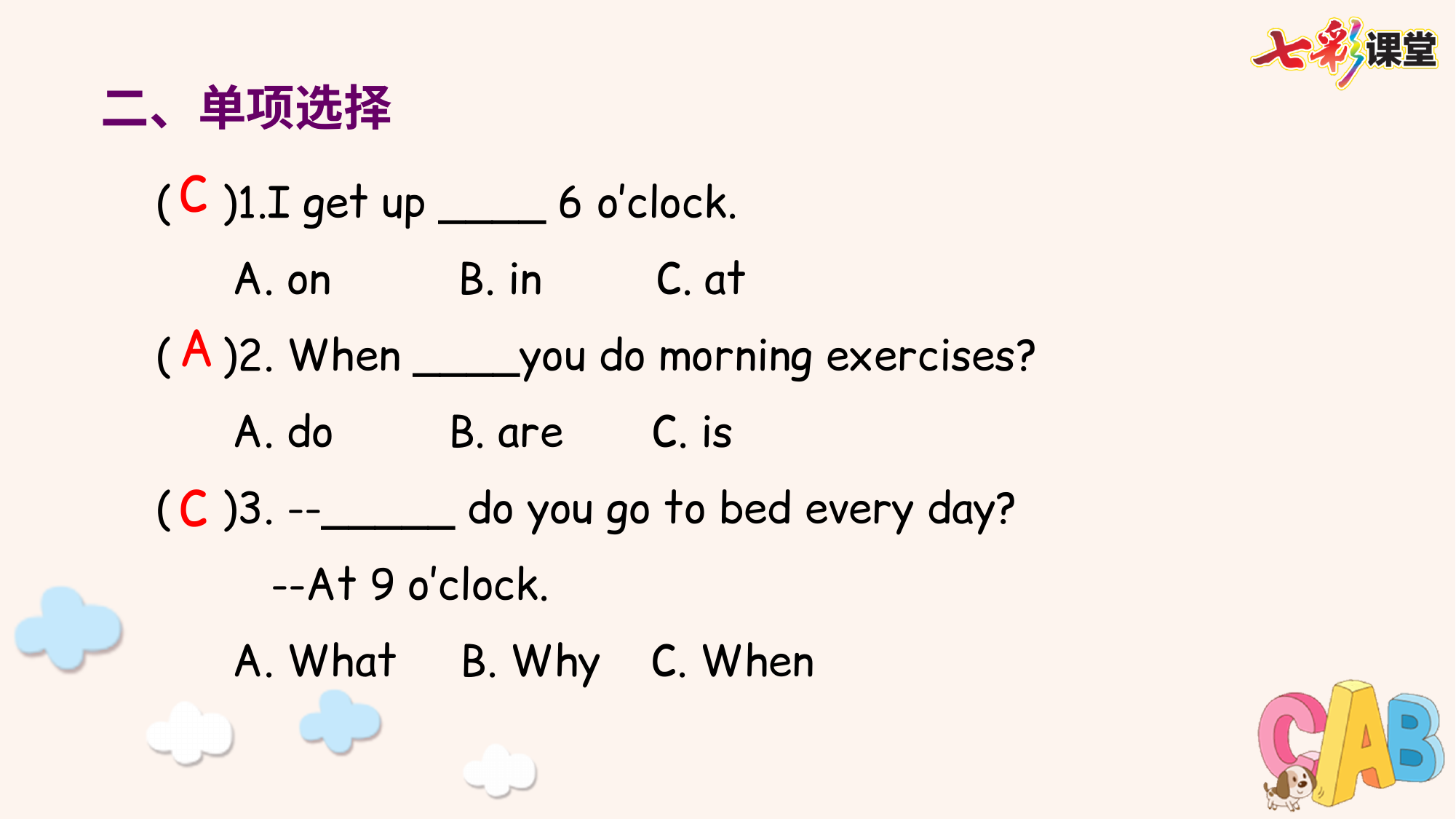

二、单项选择
(    )1.I get up ____ 6 o’clock.
      A. on          B. in         C. at
(    )2. When ____you do morning exercises?
      A. do         B. are       C. is
(    )3. --_____ do you go to bed every day?
         --At 9 o’clock.
      A. What     B. Why    C. When
C
A
C